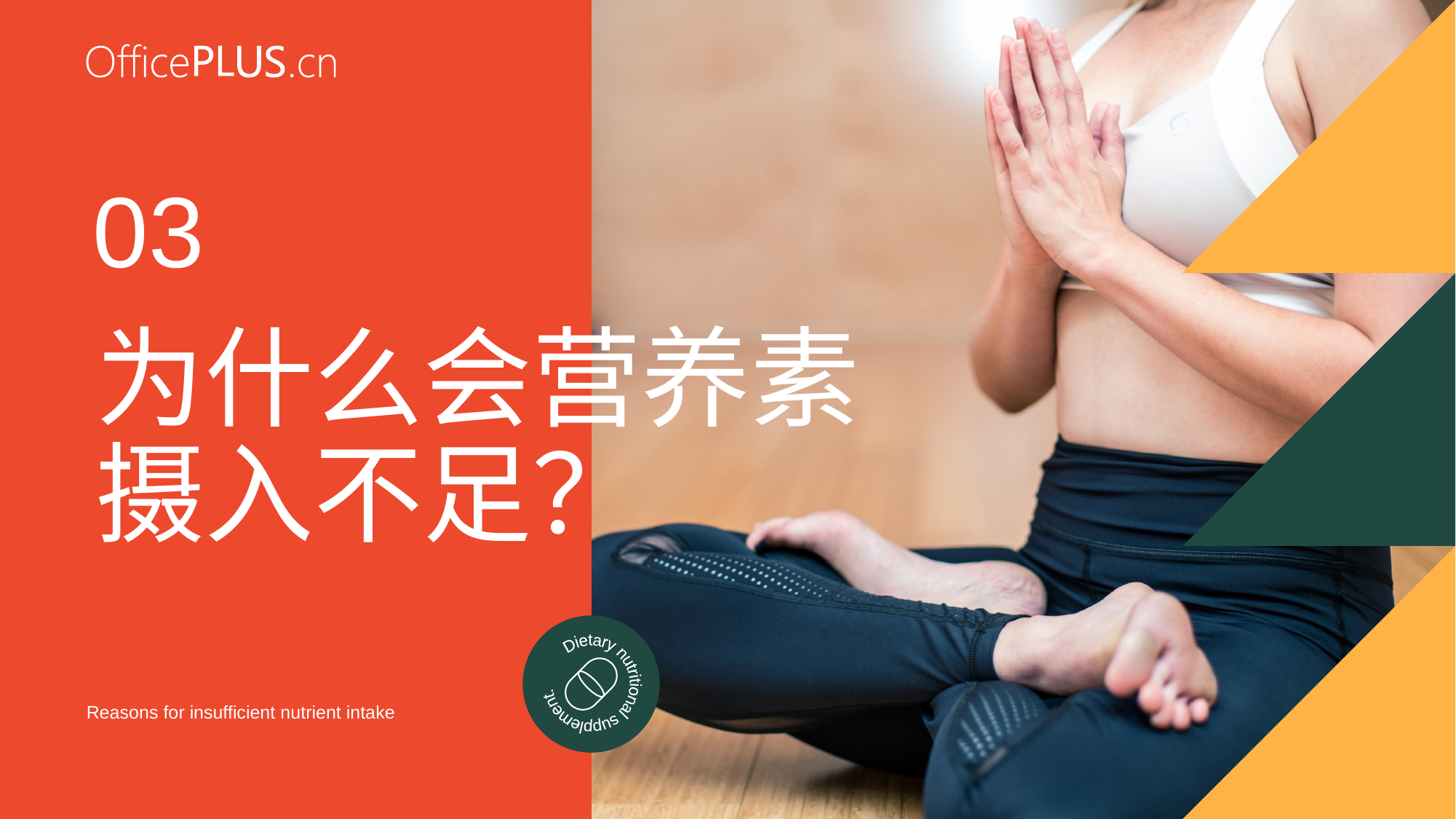

03
为什么会营养素
摄入不足？
Reasons for insufficient nutrient intake